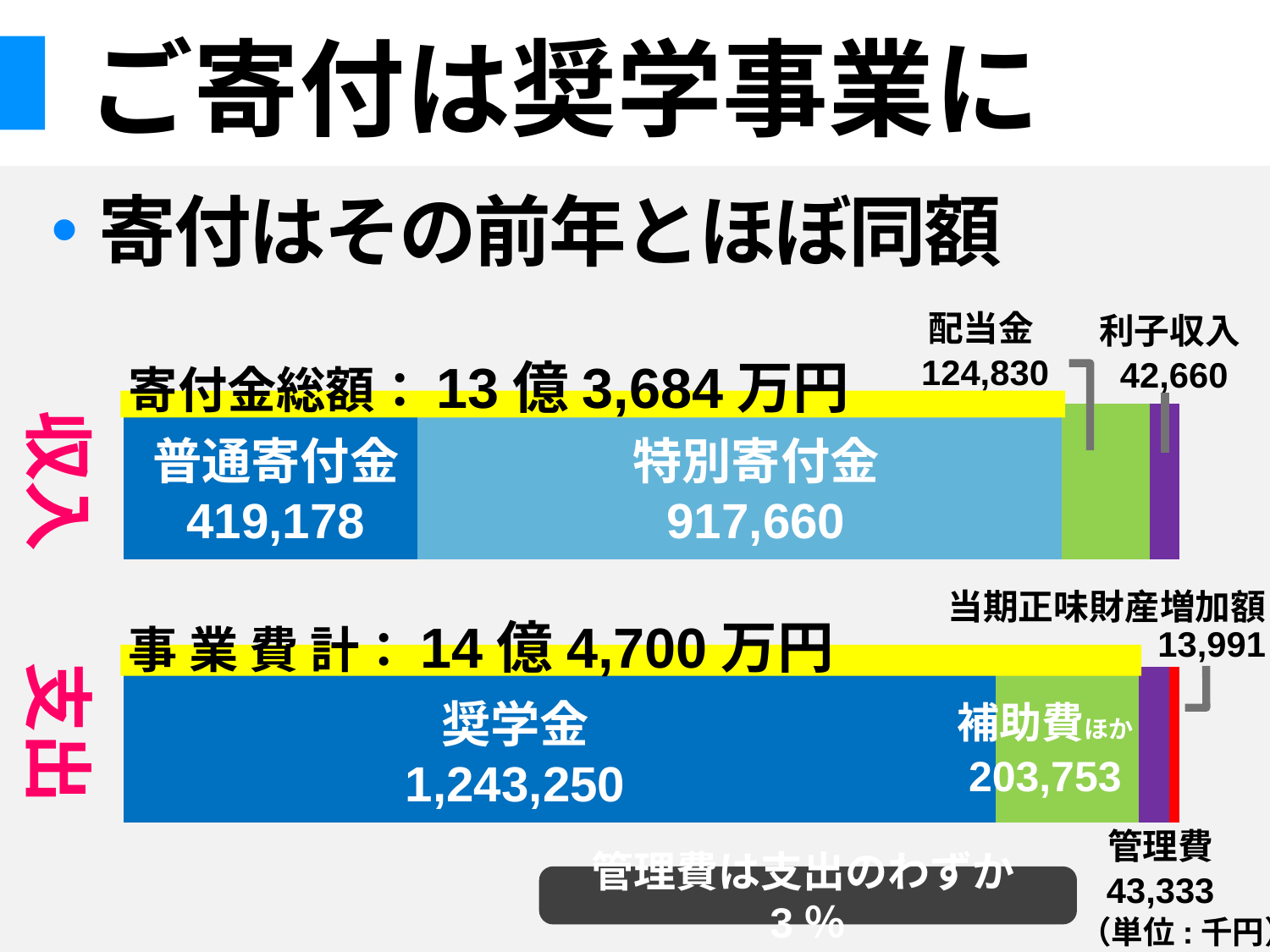

# ご寄付は奨学事業に
寄付はその前年とほぼ同額
配当金124,830
利子収入42,660
寄付金総額：13億3,684万円

### Chart

| Category | 列1 | 列2 | 列3 | 列4 |
|---|---|---|---|---|
| 収入 | 419177564.0 | 917659662.0 | 124830000.0 | 42659848.0 |
| 支出 | 1243250000.0 | 203753473.0 | 43332727.0 | 13990874.0 |

収入
普通寄付金
419,178
特別寄付金
917,660
当期正味財産増加額
13,991
事 業 費 計：14億4,700万円

支出

奨学金
1,243,250

補助費ほか
203,753
管理費
43,333
管理費は支出のわずか3％
（単位:千円）